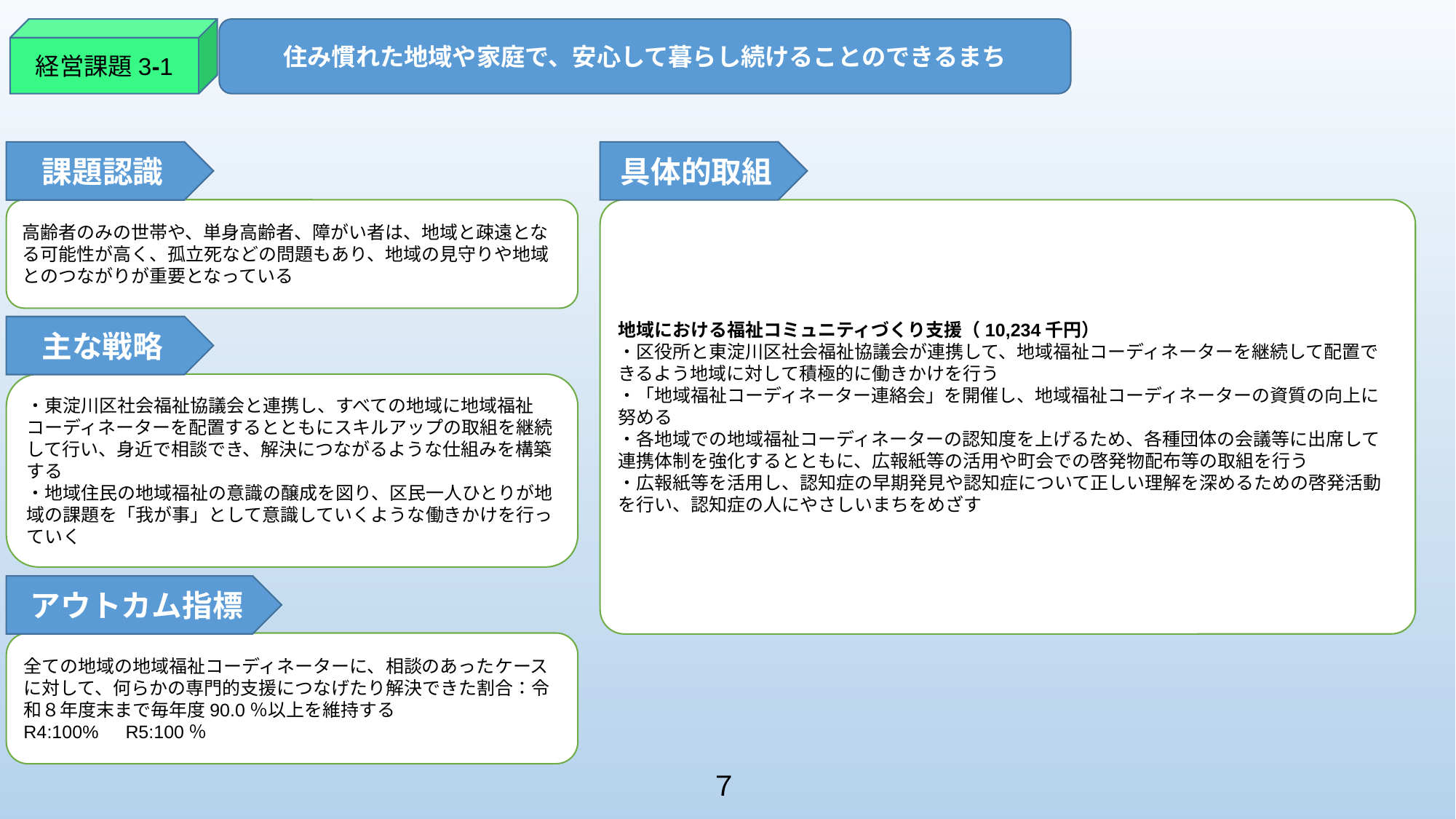

経営課題3-1
住み慣れた地域や家庭で、安心して暮らし続けることのできるまち
課題認識
具体的取組
高齢者のみの世帯や、単身高齢者、障がい者は、地域と疎遠となる可能性が高く、孤立死などの問題もあり、地域の見守りや地域とのつながりが重要となっている
地域における福祉コミュニティづくり支援（10,234千円）
・区役所と東淀川区社会福祉協議会が連携して、地域福祉コーディネーターを継続して配置で
きるよう地域に対して積極的に働きかけを行う
・「地域福祉コーディネーター連絡会」を開催し、地域福祉コーディネーターの資質の向上に努める
・各地域での地域福祉コーディネーターの認知度を上げるため、各種団体の会議等に出席して連携体制を強化するとともに、広報紙等の活用や町会での啓発物配布等の取組を行う
・広報紙等を活用し、認知症の早期発見や認知症について正しい理解を深めるための啓発活動を行い、認知症の人にやさしいまちをめざす
主な戦略
・東淀川区社会福祉協議会と連携し、すべての地域に地域福祉コーディネーターを配置するとともにスキルアップの取組を継続して行い、身近で相談でき、解決につながるような仕組みを構築する
・地域住民の地域福祉の意識の醸成を図り、区民一人ひとりが地域の課題を「我が事」として意識していくような働きかけを行っていく
アウトカム指標
全ての地域の地域福祉コーディネーターに、相談のあったケースに対して、何らかの専門的支援につなげたり解決できた割合：令和８年度末まで毎年度90.0％以上を維持する
R4:100%　R5:100％
７